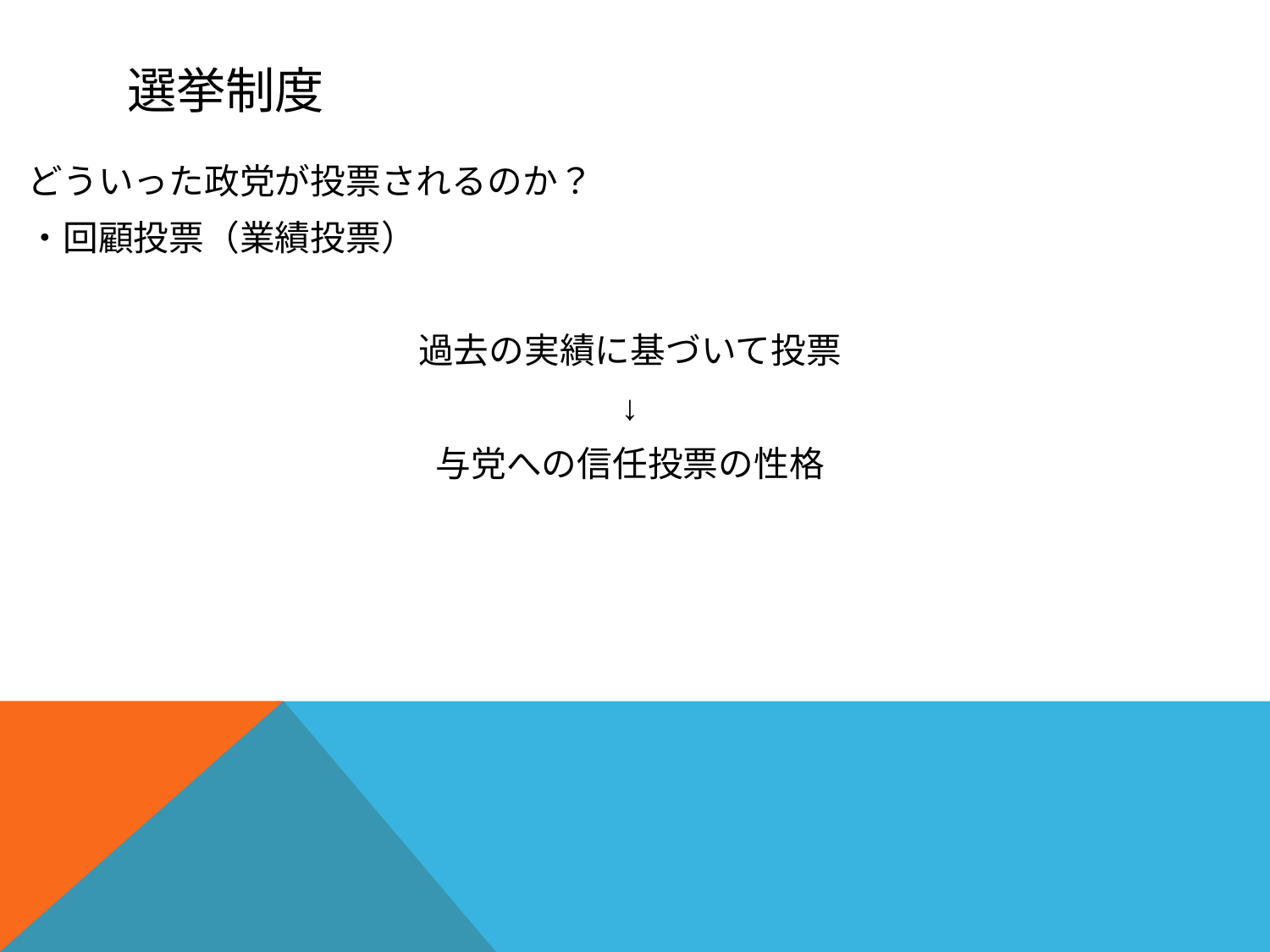

# 選挙制度
どういった政党が投票されるのか？
・回顧投票（業績投票）

過去の実績に基づいて投票
↓
与党への信任投票の性格